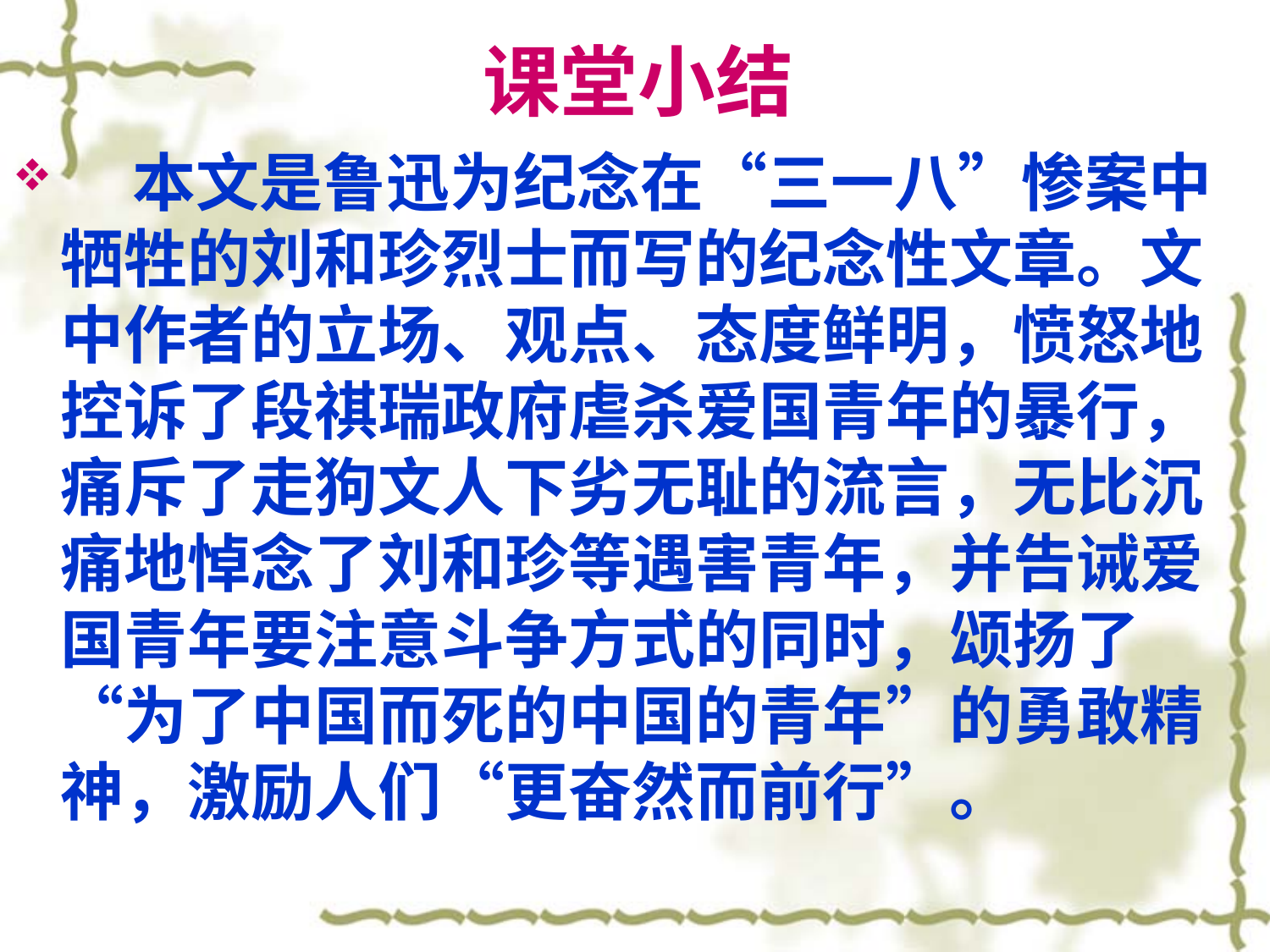

# 课堂小结
    本文是鲁迅为纪念在“三一八”惨案中牺牲的刘和珍烈士而写的纪念性文章。文中作者的立场、观点、态度鲜明，愤怒地控诉了段祺瑞政府虐杀爱国青年的暴行，痛斥了走狗文人下劣无耻的流言，无比沉痛地悼念了刘和珍等遇害青年，并告诫爱国青年要注意斗争方式的同时，颂扬了“为了中国而死的中国的青年”的勇敢精神，激励人们“更奋然而前行”。